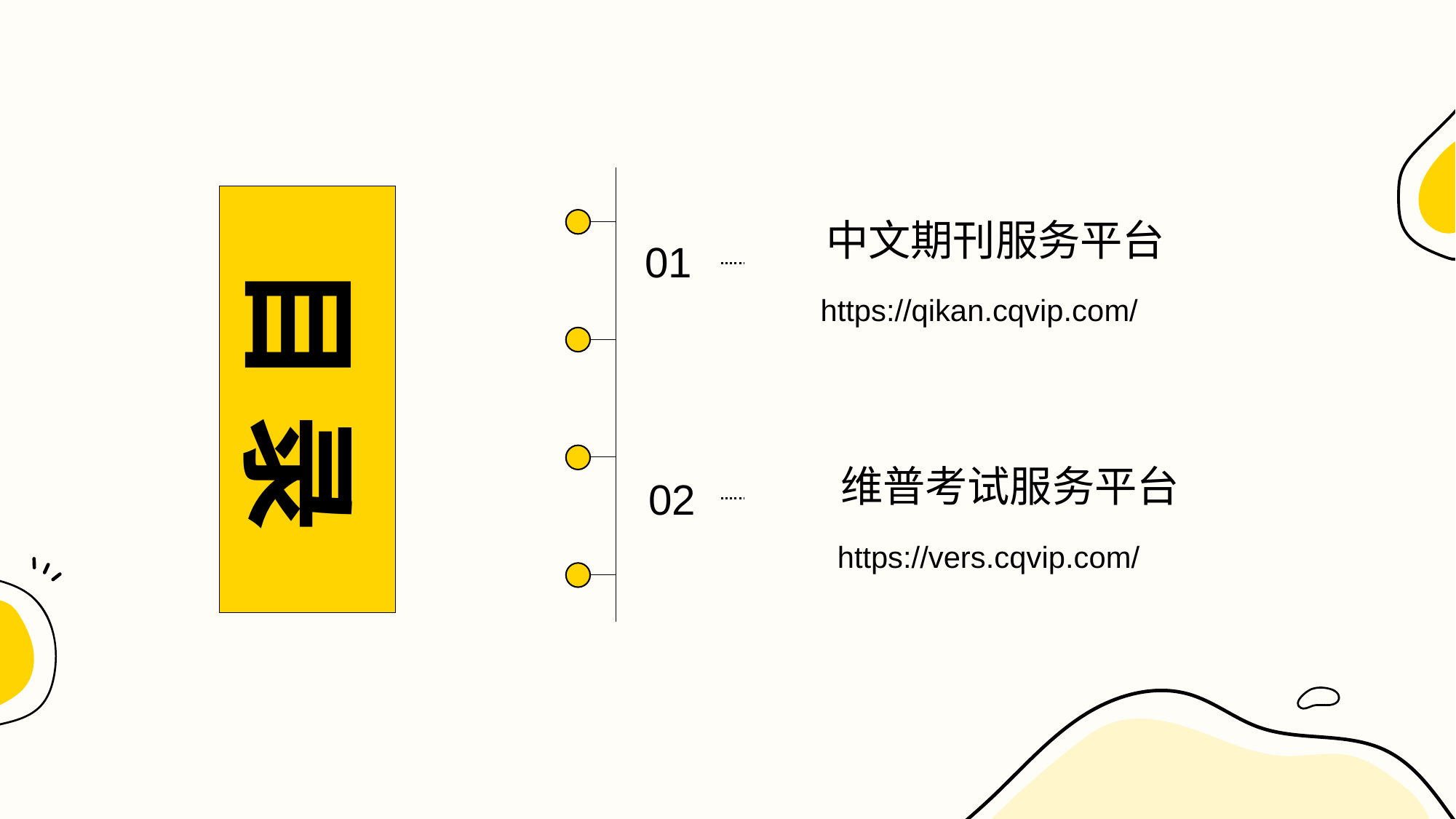

行业PPT模板http://www.1ppt.com/hangye/
目 录
  中文期刊服务平台
  https://qikan.cqvip.com/

01

   维普考试服务平台
   https://vers.cqvip.com/
02